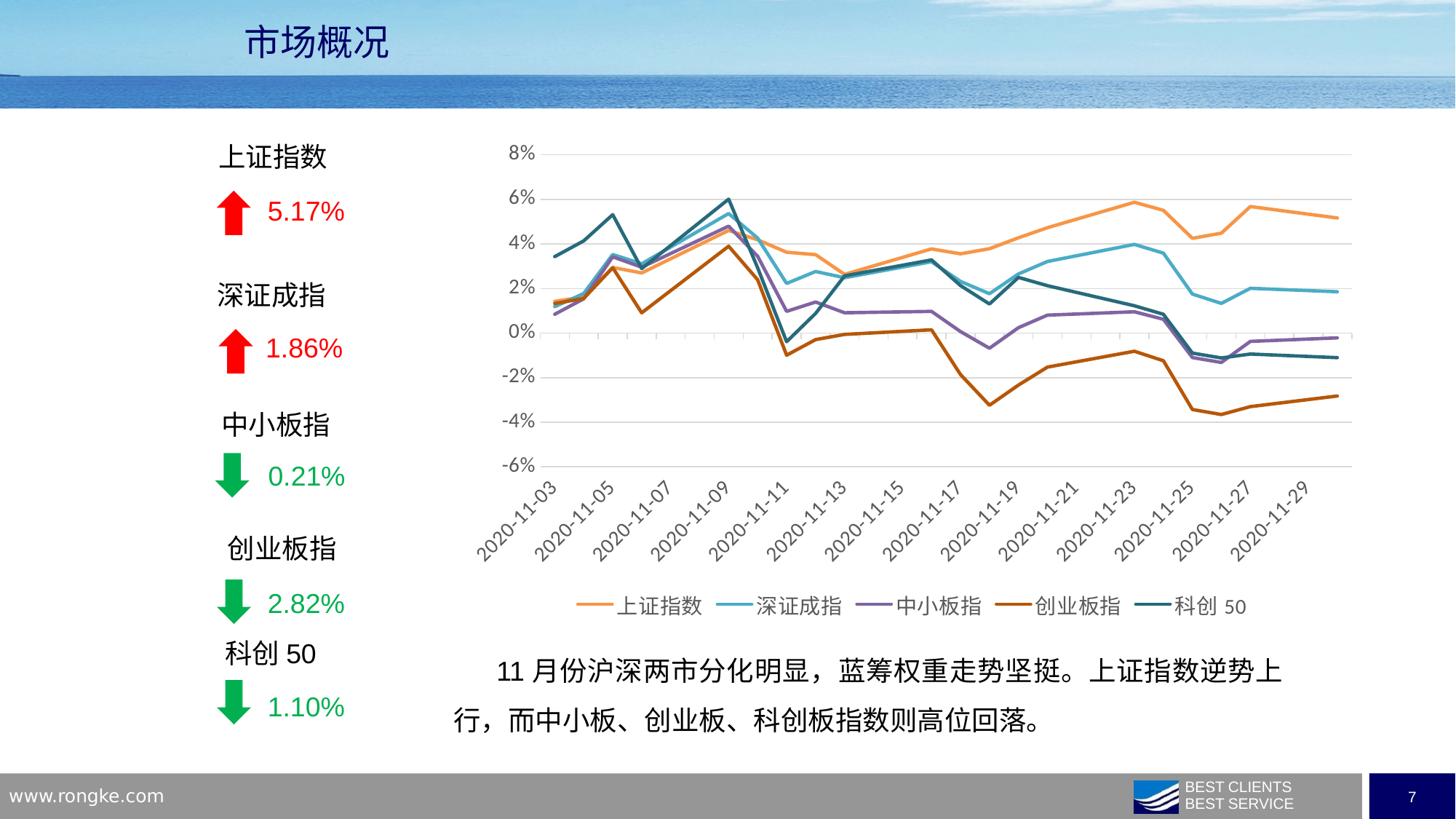

市场概况
上证指数

### Chart

| Category | 上证指数 | 深证成指 | 中小板指 | 创业板指 | 科创50 |
|---|---|---|---|---|---|
| 44138 | 0.01424902195875144 | 0.011852661011775956 | 0.00845414868865868 | 0.01326468092937061 | 0.034330916669867095 |
| 44139 | 0.016222840232033464 | 0.017773570892379187 | 0.015401895589057357 | 0.015568597672755757 | 0.041389817291904496 |
| 44140 | 0.029460519851728817 | 0.03526541083954737 | 0.034226411345681385 | 0.029349637448522037 | 0.053153224020748846 |
| 44141 | 0.026987960384476928 | 0.03110513495348921 | 0.029583434462330027 | 0.009113798252968097 | 0.028953777403037728 |
| 44144 | 0.04608018257679514 | 0.05366173147855591 | 0.04799893920216314 | 0.038993677345614985 | 0.060129107305939566 |
| 44145 | 0.04186787367513434 | 0.042647788356197314 | 0.03447911888627364 | 0.023936675538118957 | 0.029304334704201906 |
| 44146 | 0.0363034288712889 | 0.022294461792225384 | 0.009767587854438764 | -0.009918594375591283 | -0.003856201694867112 |
| 44147 | 0.03521084923486262 | 0.027651768212811012 | 0.0139629854740837 | -0.002908741502970935 | 0.008838098490397961 |
| 44148 | 0.02635096075196719 | 0.024856096555649687 | 0.009135841073485862 | -0.000581305232581486 | 0.025679553650828302 |
| 44151 | 0.03778142057119371 | 0.032029591860296636 | 0.009743398556230076 | 0.0014846101433481085 | 0.03286365840771466 |
| 44152 | 0.03558795152899141 | 0.023214358667865476 | 0.0007068858920400434 | -0.01857034653604628 | 0.021340523695917435 |
| 44153 | 0.03788504463524389 | 0.01767701297751345 | -0.006779635691953834 | -0.03238664714115169 | 0.013072910636369617 |
| 44154 | 0.04277918871597808 | 0.02656175684112161 | 0.0024361227618361347 | -0.023344810517902936 | 0.024992501314500704 |
| 44155 | 0.04731827619664086 | 0.03214801855208438 | 0.008080318092802852 | -0.015247188751920882 | 0.021277207807884224 |
| 44158 | 0.05871729532138903 | 0.03981264113510674 | 0.009569008282693803 | -0.008134027187687076 | 0.012270005215173407 |
| 44159 | 0.0550996310338383 | 0.03588240093896711 | 0.006217311755449373 | -0.012402027508763735 | 0.008447638617181008 |
| 44160 | 0.042543476527196145 | 0.01751990798214753 | -0.010965509878955615 | -0.03428486127429753 | -0.008957235150068632 |
| 44161 | 0.04483982547499954 | 0.013339804901748797 | -0.013173313033156386 | -0.03655370180001549 | -0.011136957762235111 |
| 44162 | 0.056800219129858 | 0.020112010012636405 | -0.00371491119934253 | -0.03300745927152671 | -0.009382029794586688 |
| 44165 | 0.05166800635858593 | 0.018564222178756307 | -0.002139605224031893 | -0.02824503197068018 | -0.011013823707153092 |
5.17%

深证成指
1.86%

中小板指
0.21%

创业板指

2.82%
科创50
11月份沪深两市分化明显，蓝筹权重走势坚挺。上证指数逆势上行，而中小板、创业板、科创板指数则高位回落。

1.10%